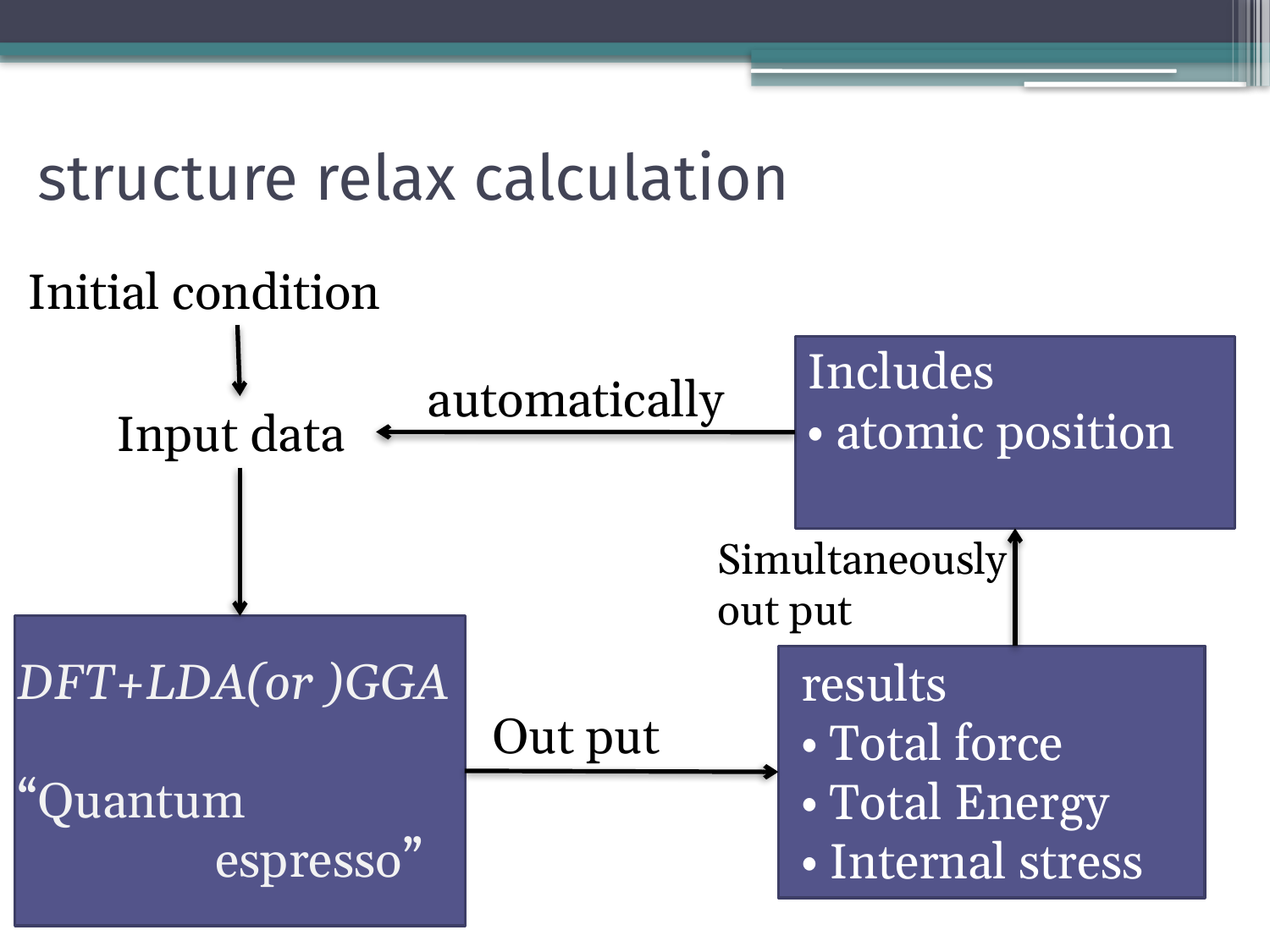

# structure relax calculation
Initial condition
Includes
・atomic position

automatically
Input data
Simultaneously 　　　　out put

DFT+LDA(or )GGA

“Quantum 			      espresso”

results
・Total force
・Total Energy
・Internal stress
Out put